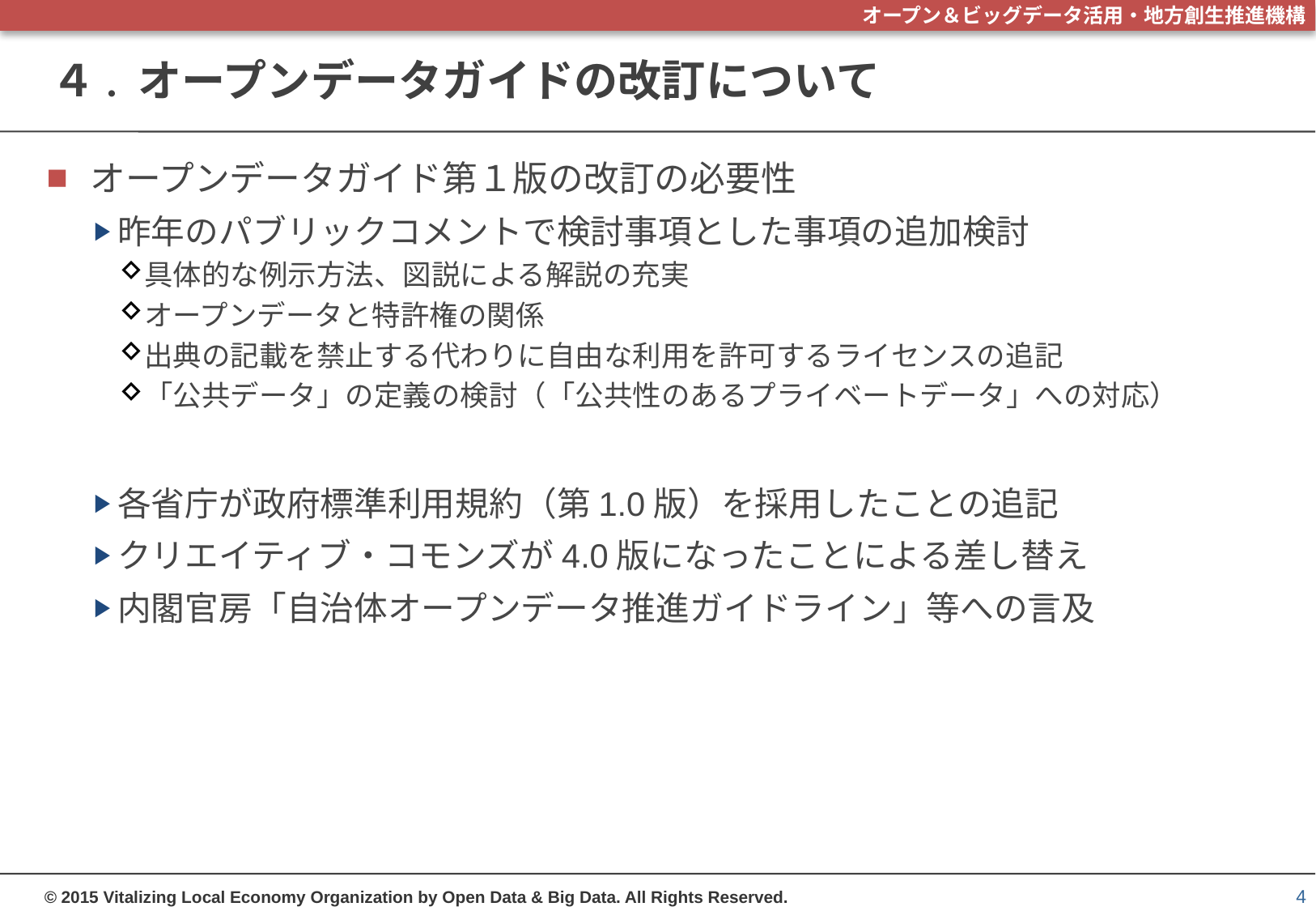

# ４. オープンデータガイドの改訂について
オープンデータガイド第１版の改訂の必要性
昨年のパブリックコメントで検討事項とした事項の追加検討
具体的な例示方法、図説による解説の充実
オープンデータと特許権の関係
出典の記載を禁止する代わりに自由な利用を許可するライセンスの追記
「公共データ」の定義の検討（「公共性のあるプライベートデータ」への対応）

各省庁が政府標準利用規約（第1.0版）を採用したことの追記
クリエイティブ・コモンズが4.0版になったことによる差し替え
内閣官房「自治体オープンデータ推進ガイドライン」等への言及
4